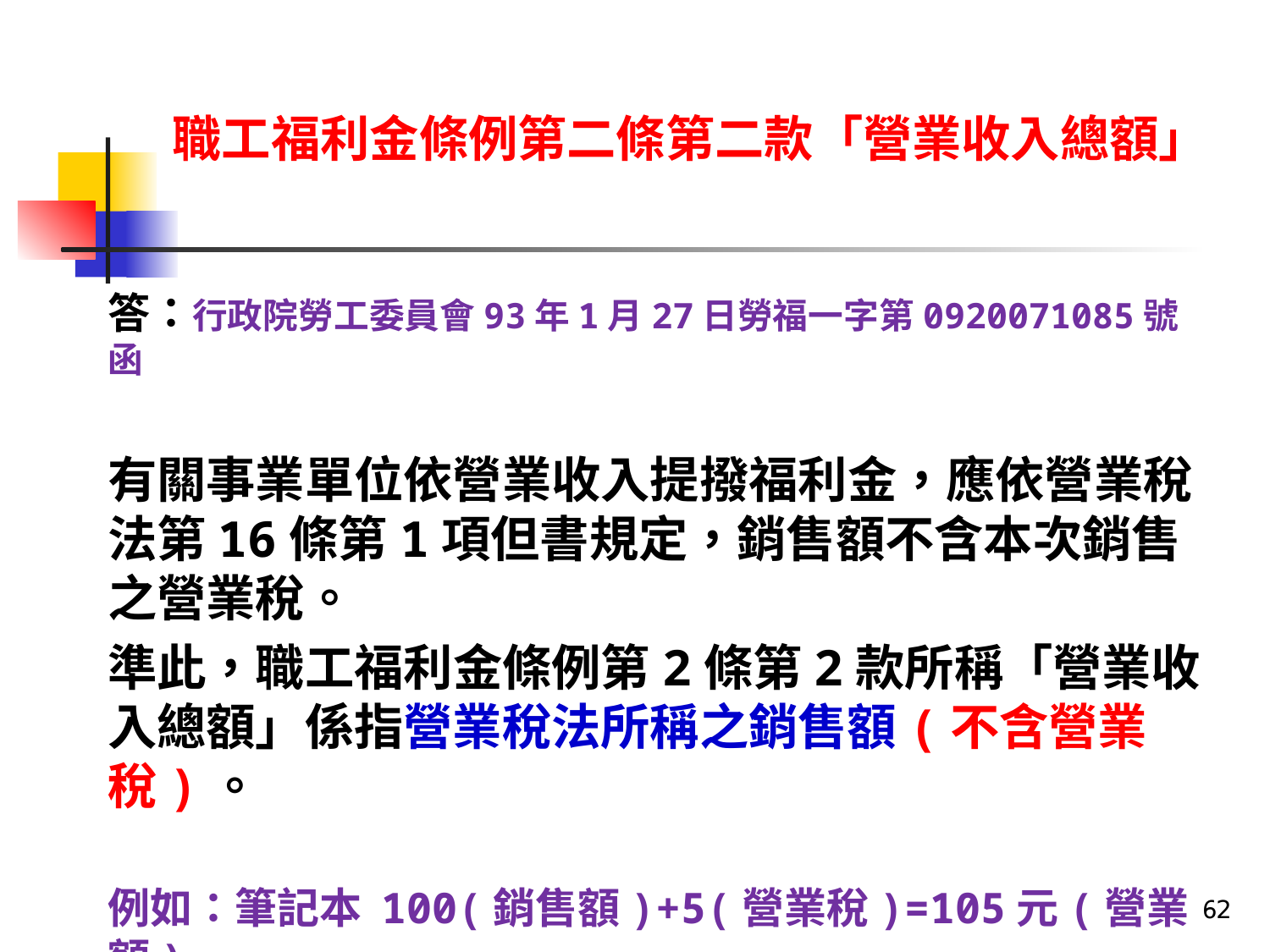

# 職工福利金條例第二條第二款「營業收入總額」
答：行政院勞工委員會93年1月27日勞福一字第0920071085號函

有關事業單位依營業收入提撥福利金，應依營業稅法第16條第1項但書規定，銷售額不含本次銷售之營業稅。
準此，職工福利金條例第2條第2款所稱「營業收入總額」係指營業稅法所稱之銷售額(不含營業稅)。

例如：筆記本 100(銷售額)+5(營業稅)=105元(營業額)

62